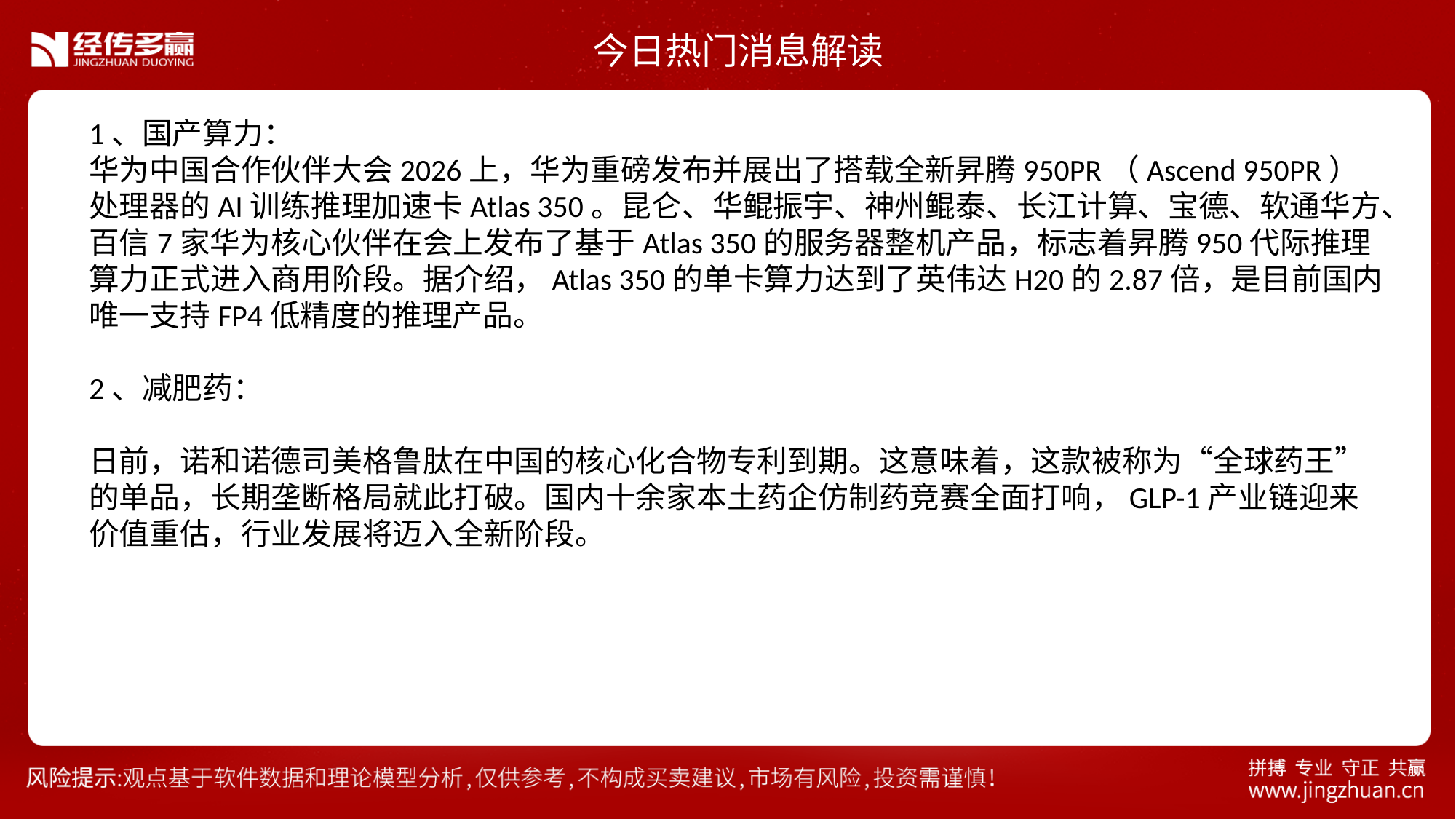

今日热门消息解读
1、国产算力：
华为中国合作伙伴大会2026上，华为重磅发布并展出了搭载全新昇腾950PR（Ascend 950PR）处理器的AI训练推理加速卡Atlas 350。昆仑、华鲲振宇、神州鲲泰、长江计算、宝德、软通华方、百信7家华为核心伙伴在会上发布了基于Atlas 350的服务器整机产品，标志着昇腾950代际推理算力正式进入商用阶段。据介绍，Atlas 350的单卡算力达到了英伟达H20的2.87倍，是目前国内唯一支持FP4低精度的推理产品。

2、减肥药：

日前，诺和诺德司美格鲁肽在中国的核心化合物专利到期。这意味着，这款被称为“全球药王”的单品，长期垄断格局就此打破。国内十余家本土药企仿制药竞赛全面打响，GLP-1产业链迎来价值重估，行业发展将迈入全新阶段。